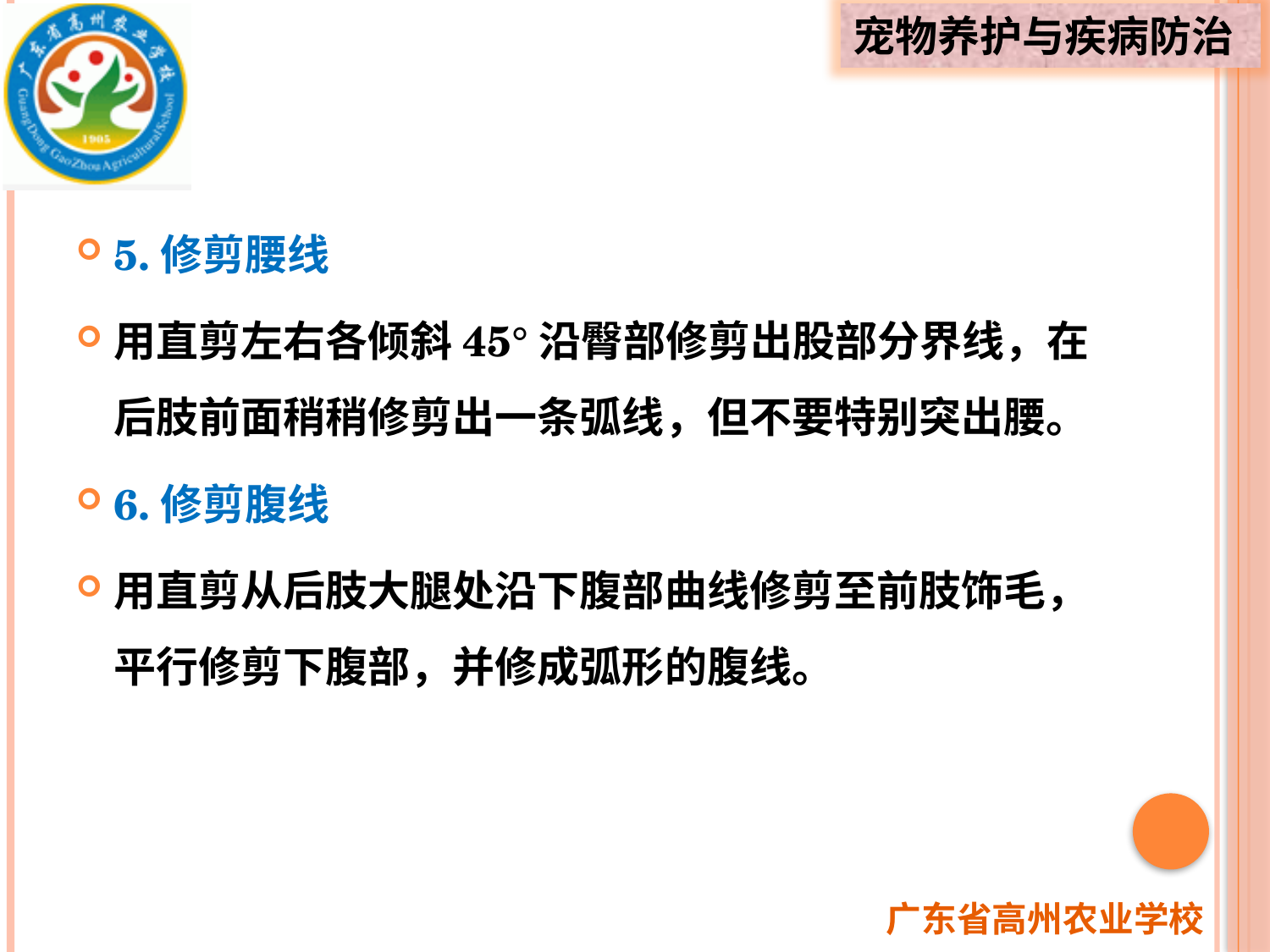

5.修剪腰线
用直剪左右各倾斜45°沿臀部修剪出股部分界线，在后肢前面稍稍修剪出一条弧线，但不要特别突出腰。
6.修剪腹线
用直剪从后肢大腿处沿下腹部曲线修剪至前肢饰毛，平行修剪下腹部，并修成弧形的腹线。